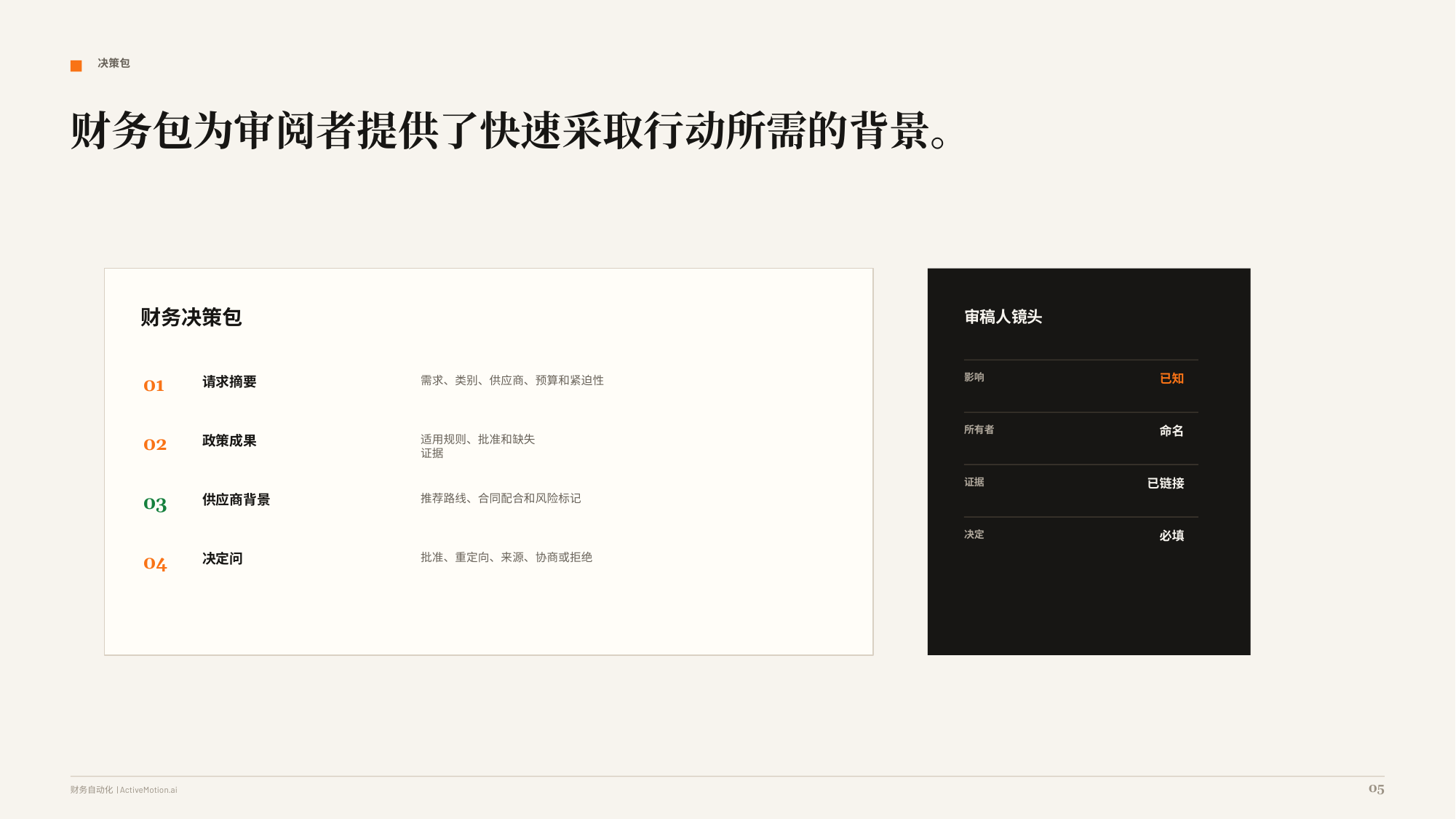

决策包

财务包为审阅者提供了快速采取行动所需的背景。

财务决策包
审稿人镜头

影响
已知
01
请求摘要
需求、类别、供应商、预算和紧迫性

所有者
命名
02
政策成果
适用规则、批准和缺失
证据

证据
已链接
03
供应商背景
推荐路线、合同配合和风险标记

决定
必填
04
决定问
批准、重定向、来源、协商或拒绝

05
财务自动化 | ActiveMotion.ai